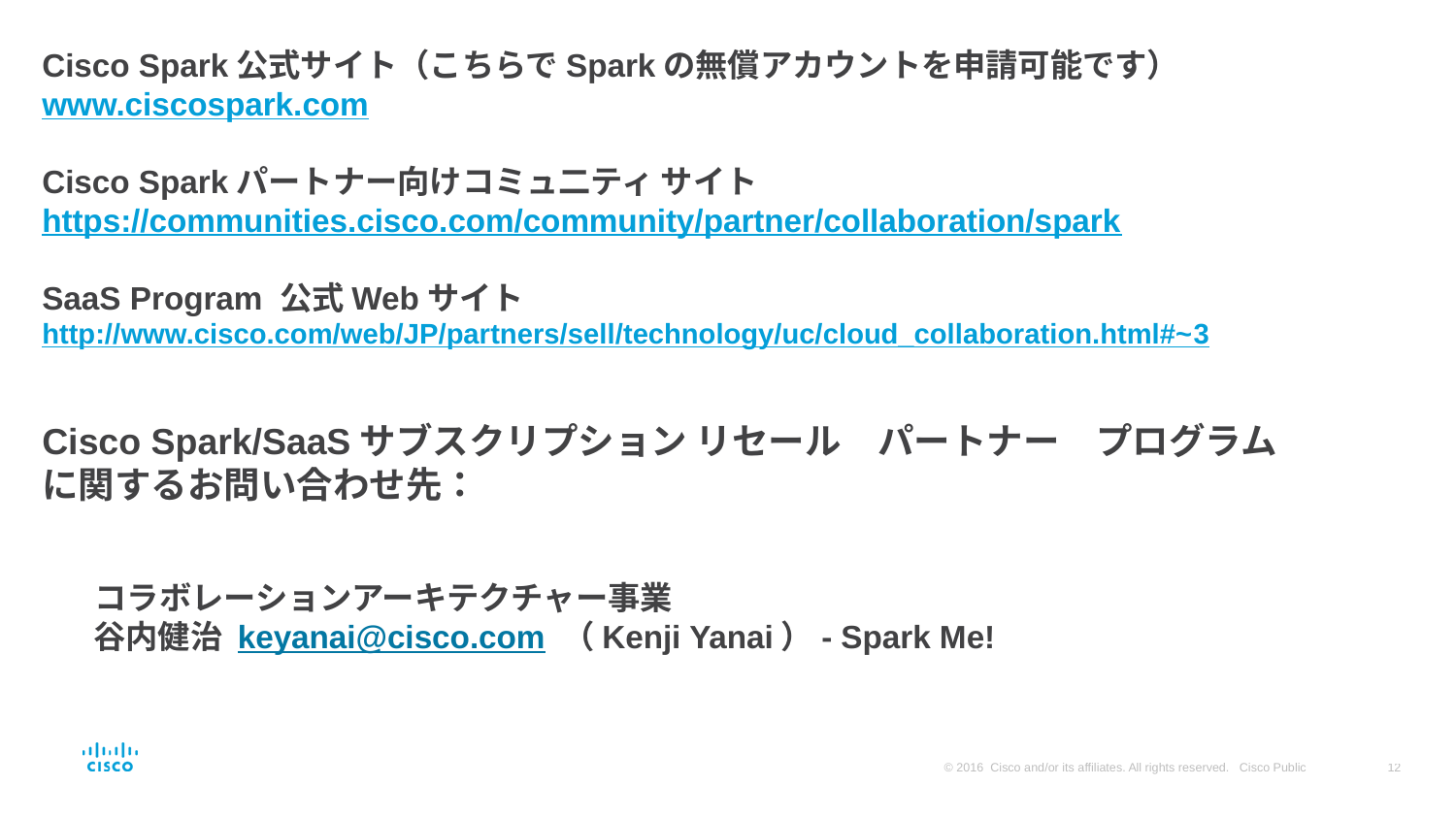

Cisco Spark公式サイト（こちらでSparkの無償アカウントを申請可能です）
www.ciscospark.com

Cisco Sparkパートナー向けコミュ二ティ サイト
https://communities.cisco.com/community/partner/collaboration/spark

SaaS Program 公式Webサイト
http://www.cisco.com/web/JP/partners/sell/technology/uc/cloud_collaboration.html#~3

Cisco Spark/SaaSサブスクリプション リセール　パートナー　プログラム
に関するお問い合わせ先：

       コラボレーションアーキテクチャー事業
      谷内健治 keyanai@cisco.com （Kenji Yanai）- Spark Me!